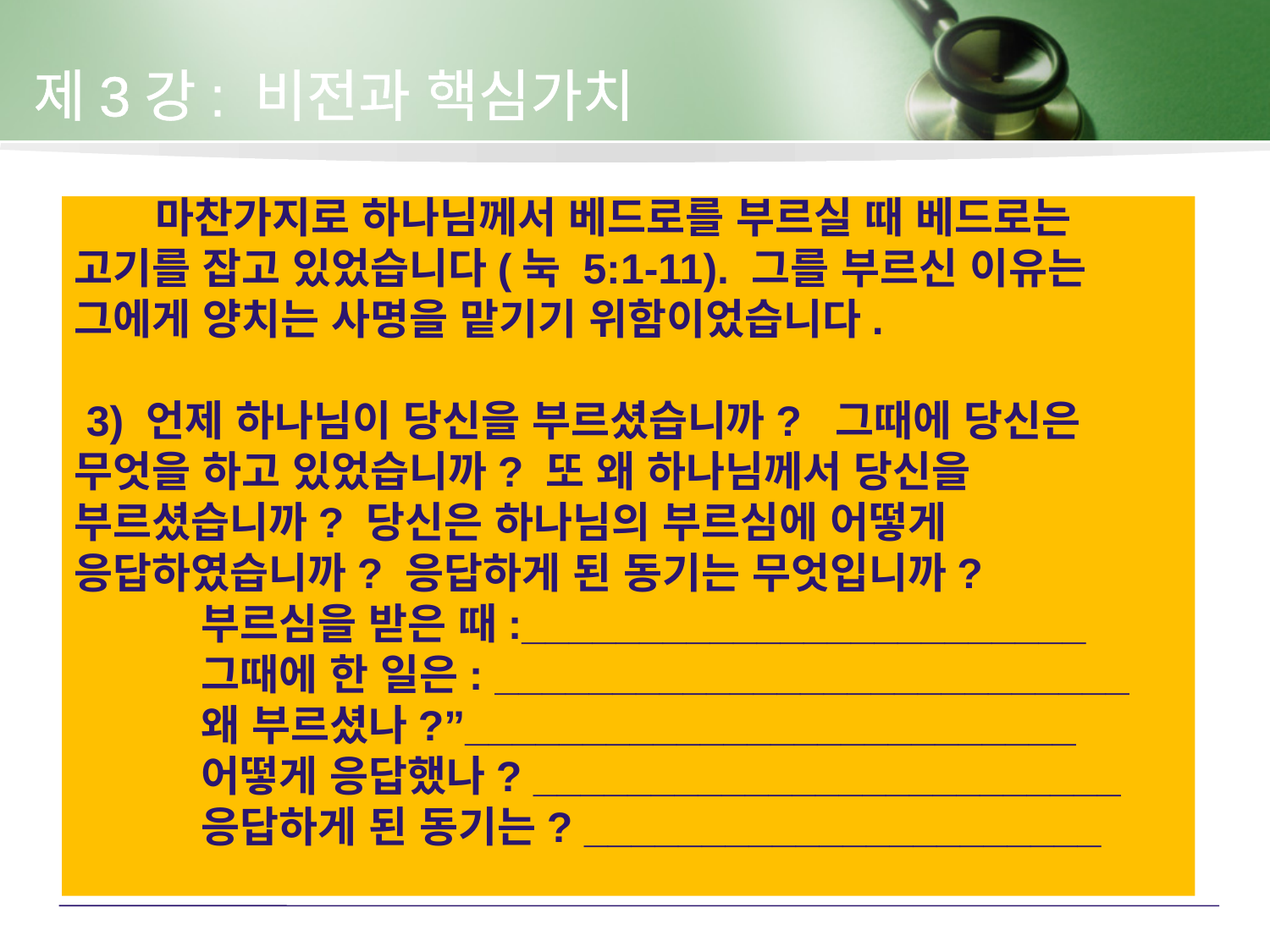

제3강: 비전과 핵심가치

      마찬가지로 하나님께서 베드로를 부르실 때 베드로는 고기를 잡고 있었습니다(눅 5:1-11). 그를 부르신 이유는 그에게 양치는 사명을 맡기기 위함이었습니다.

 3) 언제 하나님이 당신을 부르셨습니까?  그때에 당신은 무엇을 하고 있었습니까? 또 왜 하나님께서 당신을 부르셨습니까? 당신은 하나님의 부르심에 어떻게 응답하였습니까? 응답하게 된 동기는 무엇입니까?
	부르심을 받은 때:________________________
	그때에 한 일은: ___________________________
	왜 부르셨나?”__________________________
	어떻게 응답했나? _________________________
	응답하게 된 동기는? ______________________